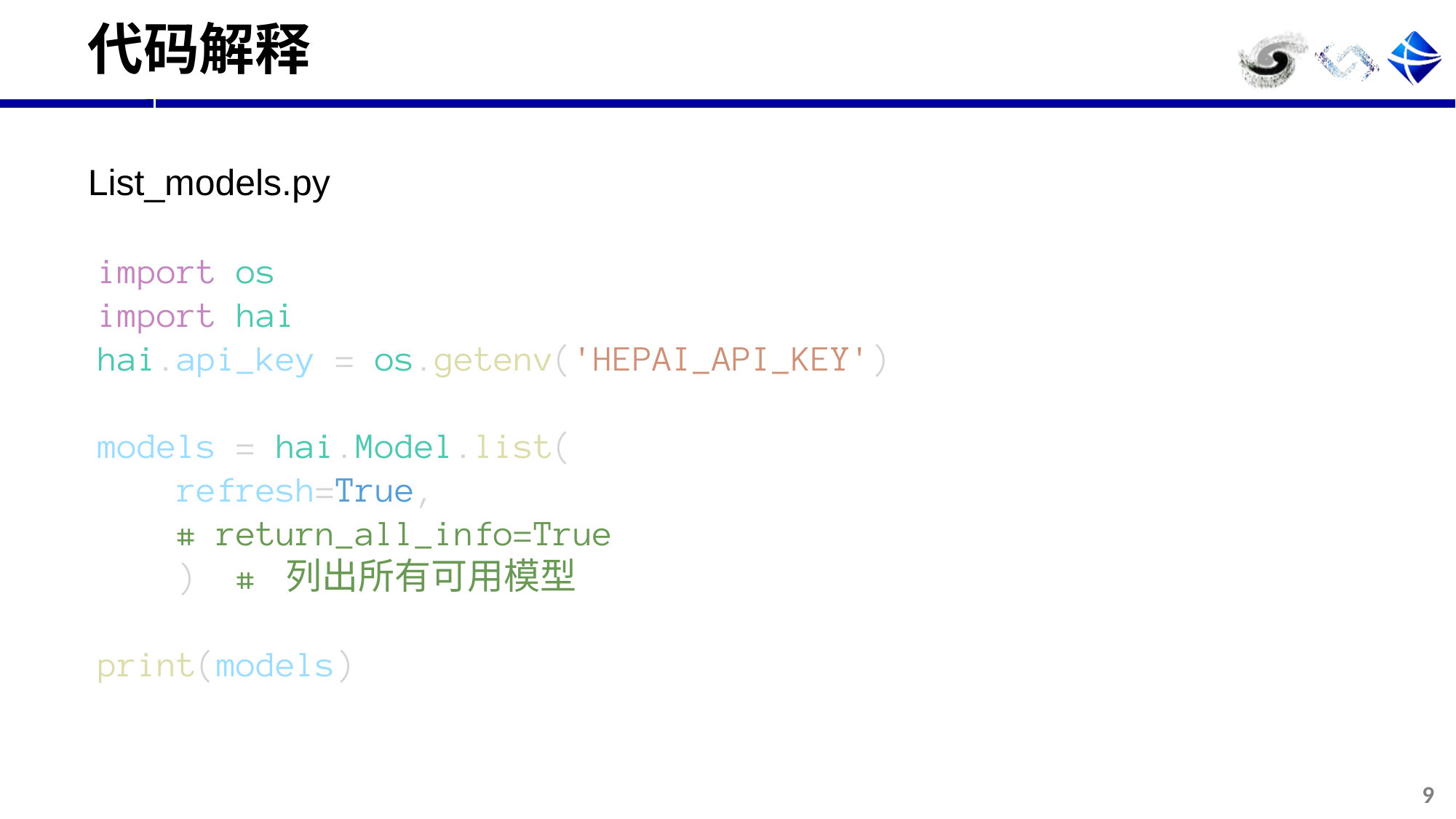

# 代码解释
List_models.py
import os
import hai
hai.api_key = os.getenv('HEPAI_API_KEY')
models = hai.Model.list(
    refresh=True,
    # return_all_info=True
    )  # 列出所有可用模型
print(models)